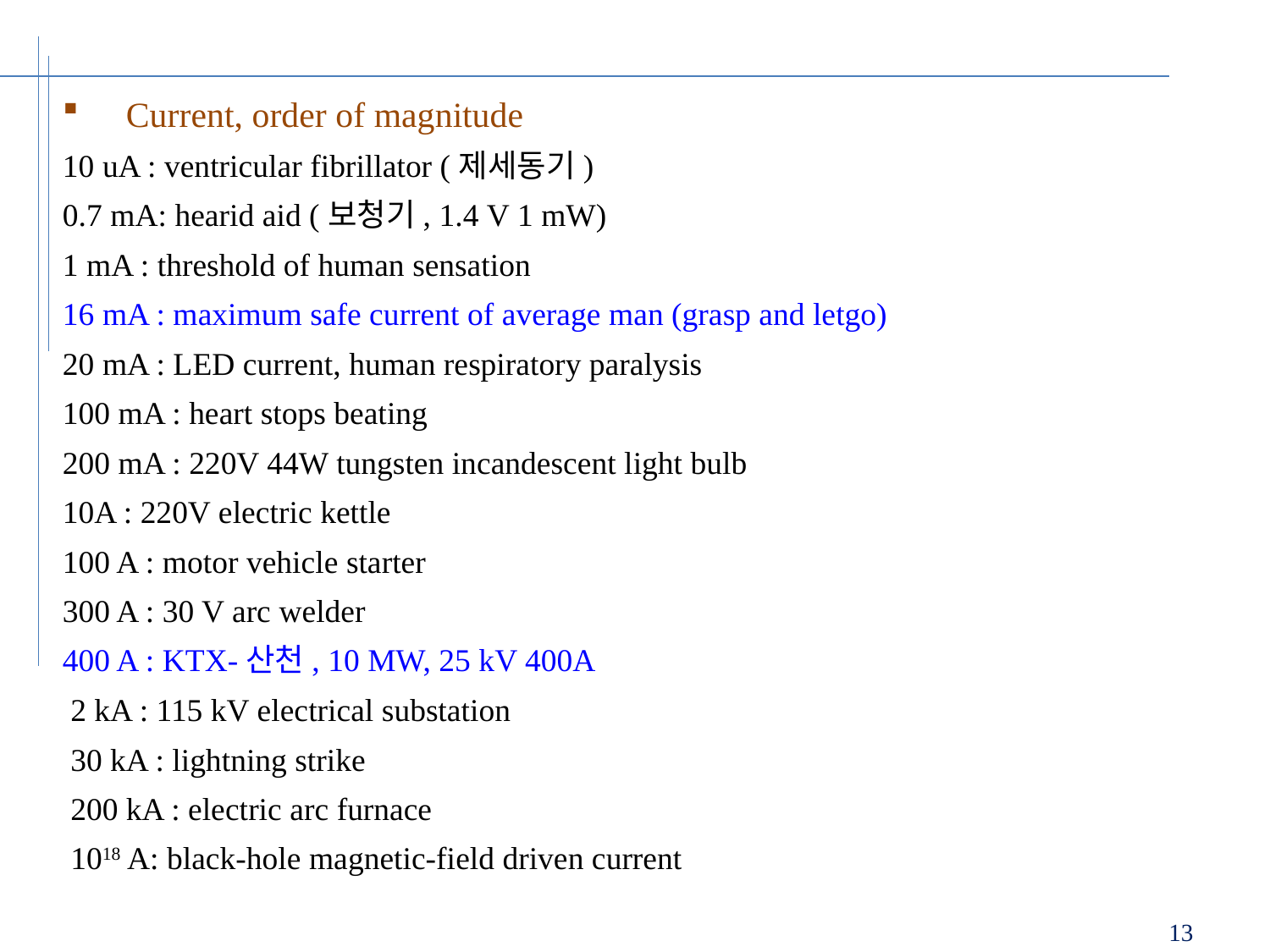

Current, order of magnitude
10 uA : ventricular fibrillator (제세동기)
0.7 mA: hearid aid (보청기, 1.4 V 1 mW)
1 mA : threshold of human sensation
16 mA : maximum safe current of average man (grasp and letgo)
20 mA : LED current, human respiratory paralysis
100 mA : heart stops beating
200 mA : 220V 44W tungsten incandescent light bulb
10A : 220V electric kettle
100 A : motor vehicle starter
300 A : 30 V arc welder
400 A : KTX-산천, 10 MW, 25 kV 400A
 2 kA : 115 kV electrical substation
 30 kA : lightning strike
 200 kA : electric arc furnace
 1018 A: black-hole magnetic-field driven current
13